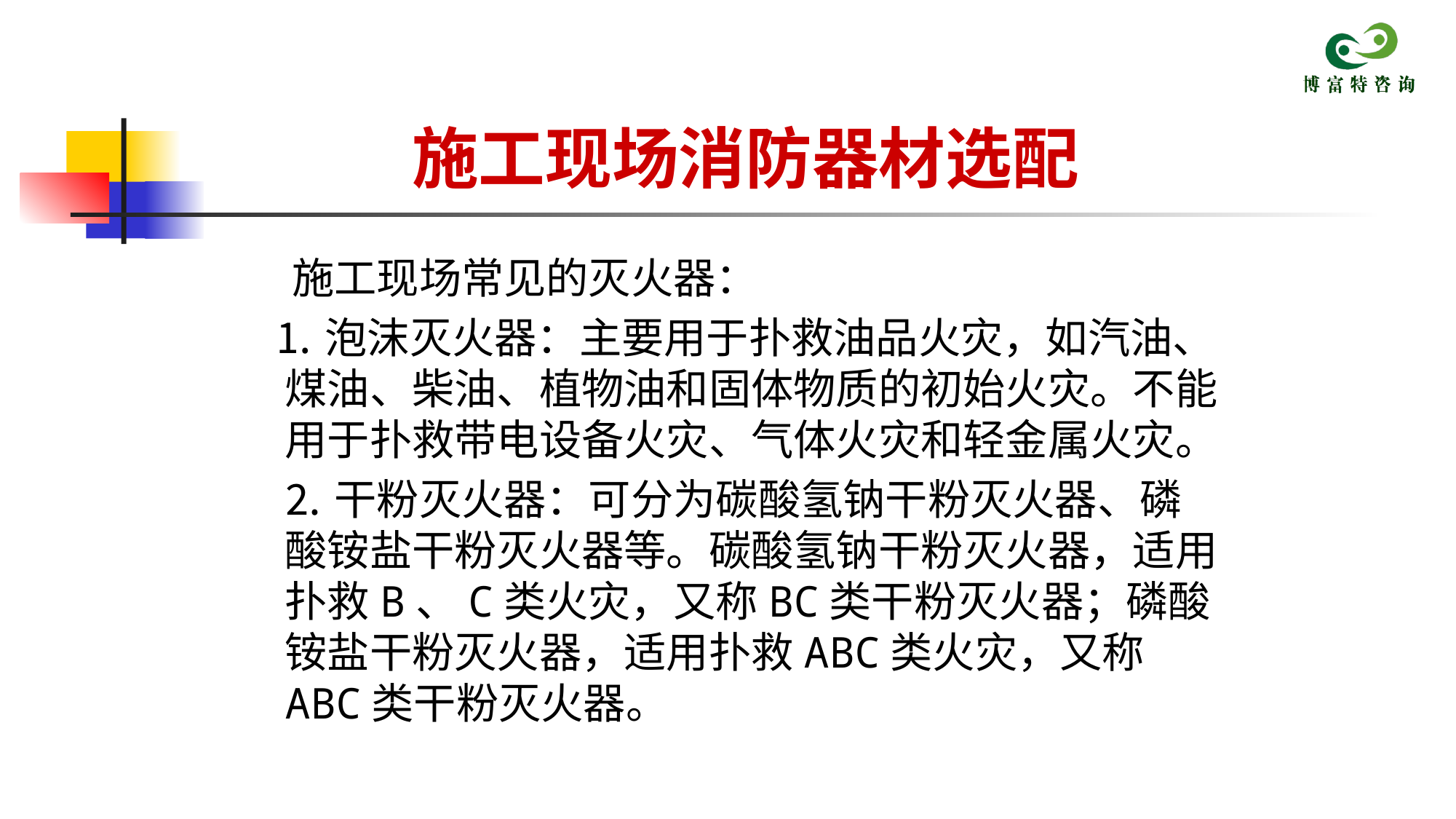

# 施工现场消防器材选配
    施工现场常见的灭火器：
   ⒈泡沫灭火器：主要用于扑救油品火灾，如汽油、煤油、柴油、植物油和固体物质的初始火灾。不能用于扑救带电设备火灾、气体火灾和轻金属火灾。
    ⒉干粉灭火器：可分为碳酸氢钠干粉灭火器、磷酸铵盐干粉灭火器等。碳酸氢钠干粉灭火器，适用扑救B、C类火灾，又称BC类干粉灭火器；磷酸铵盐干粉灭火器，适用扑救ABC类火灾，又称ABC类干粉灭火器。